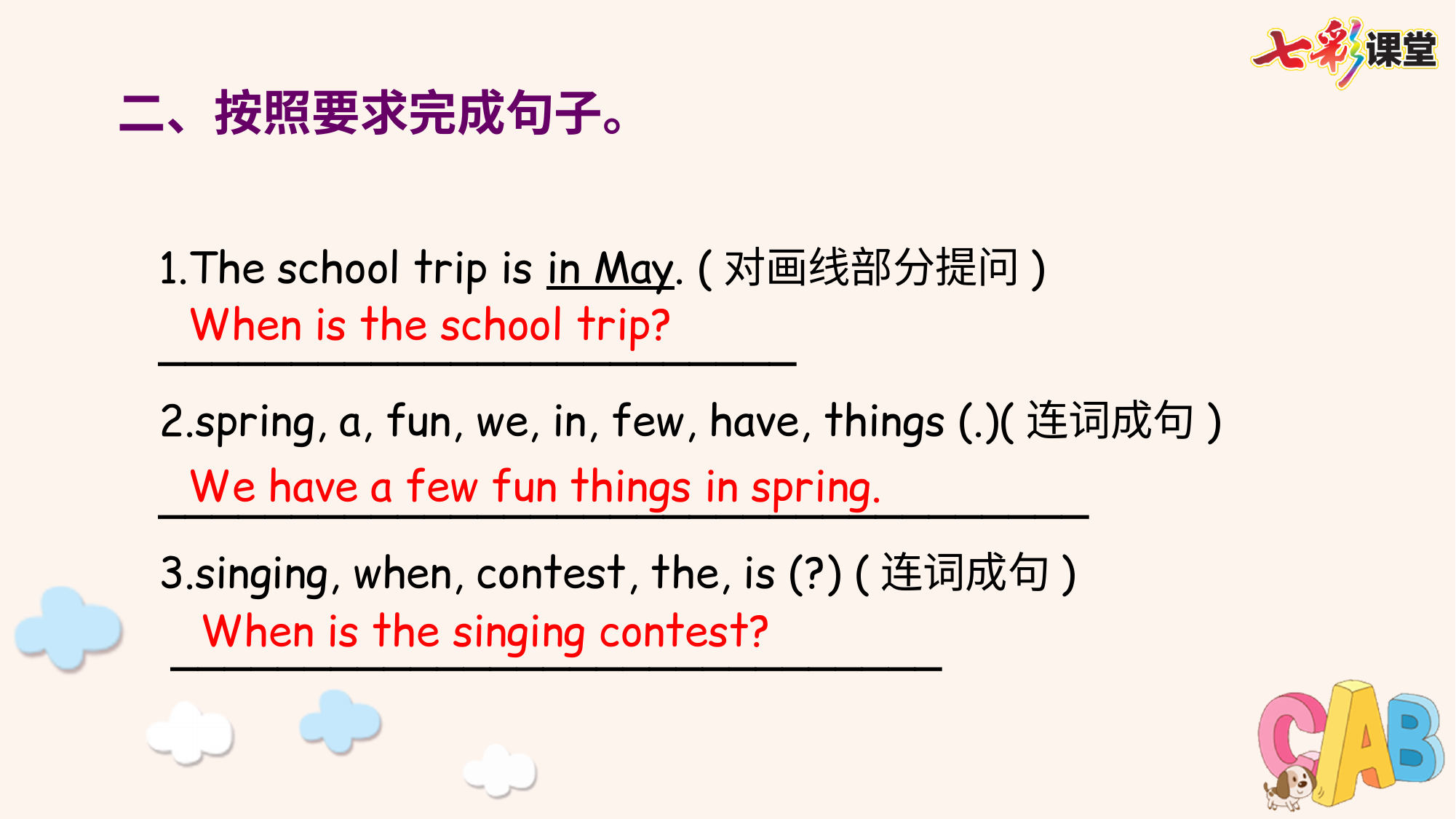

二、按照要求完成句子。
1.The school trip is in May. (对画线部分提问)
________________________
2.spring, a, fun, we, in, few, have, things (.)(连词成句)
___________________________________
3.singing, when, contest, the, is (?) (连词成句)
 _____________________________
When is the school trip?
We have a few fun things in spring.
When is the singing contest?